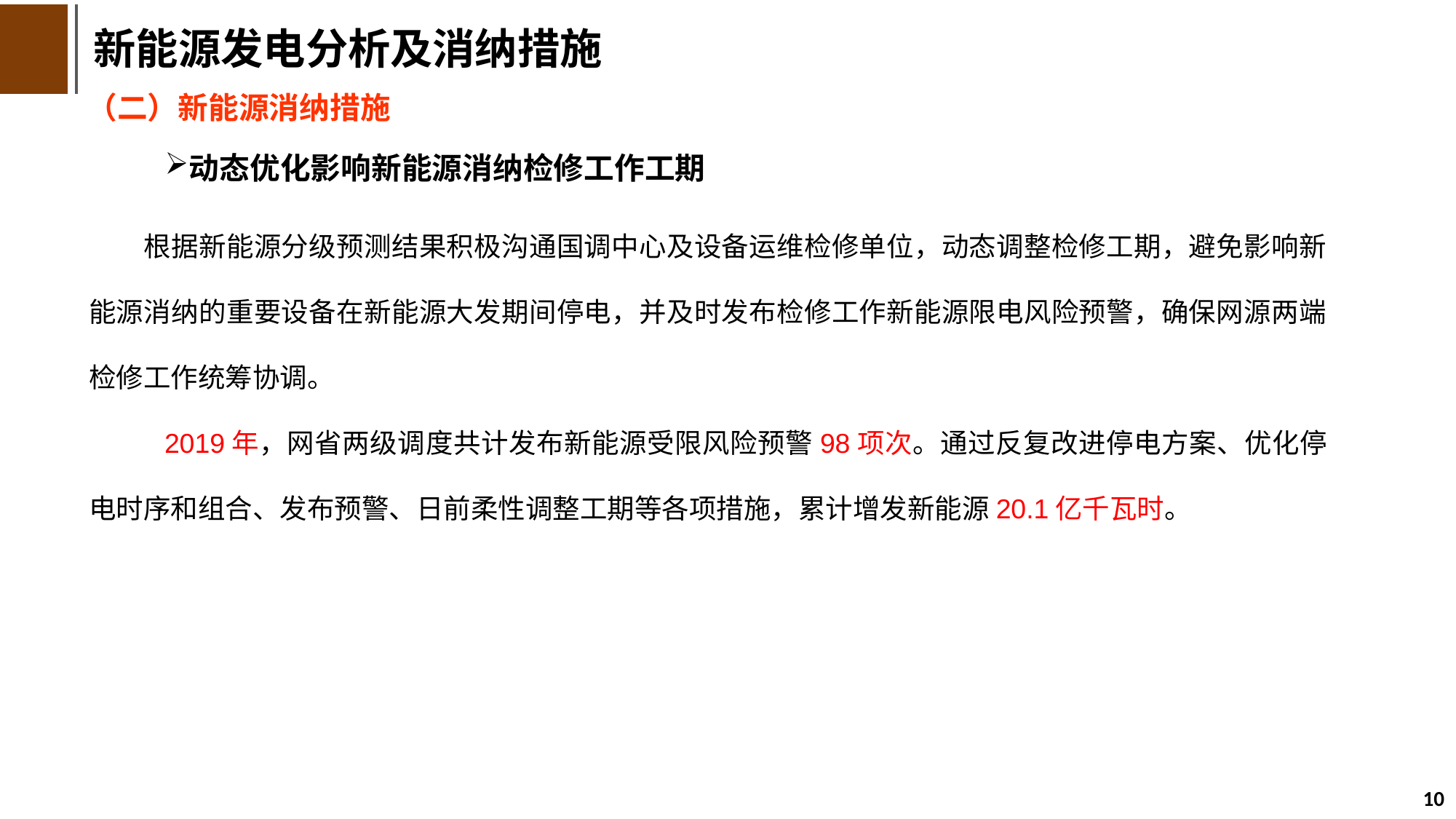

新能源发电分析及消纳措施

（二）新能源消纳措施
动态优化影响新能源消纳检修工作工期
　　根据新能源分级预测结果积极沟通国调中心及设备运维检修单位，动态调整检修工期，避免影响新能源消纳的重要设备在新能源大发期间停电，并及时发布检修工作新能源限电风险预警，确保网源两端检修工作统筹协调。
 　　2019年，网省两级调度共计发布新能源受限风险预警98项次。通过反复改进停电方案、优化停电时序和组合、发布预警、日前柔性调整工期等各项措施，累计增发新能源20.1亿千瓦时。
10